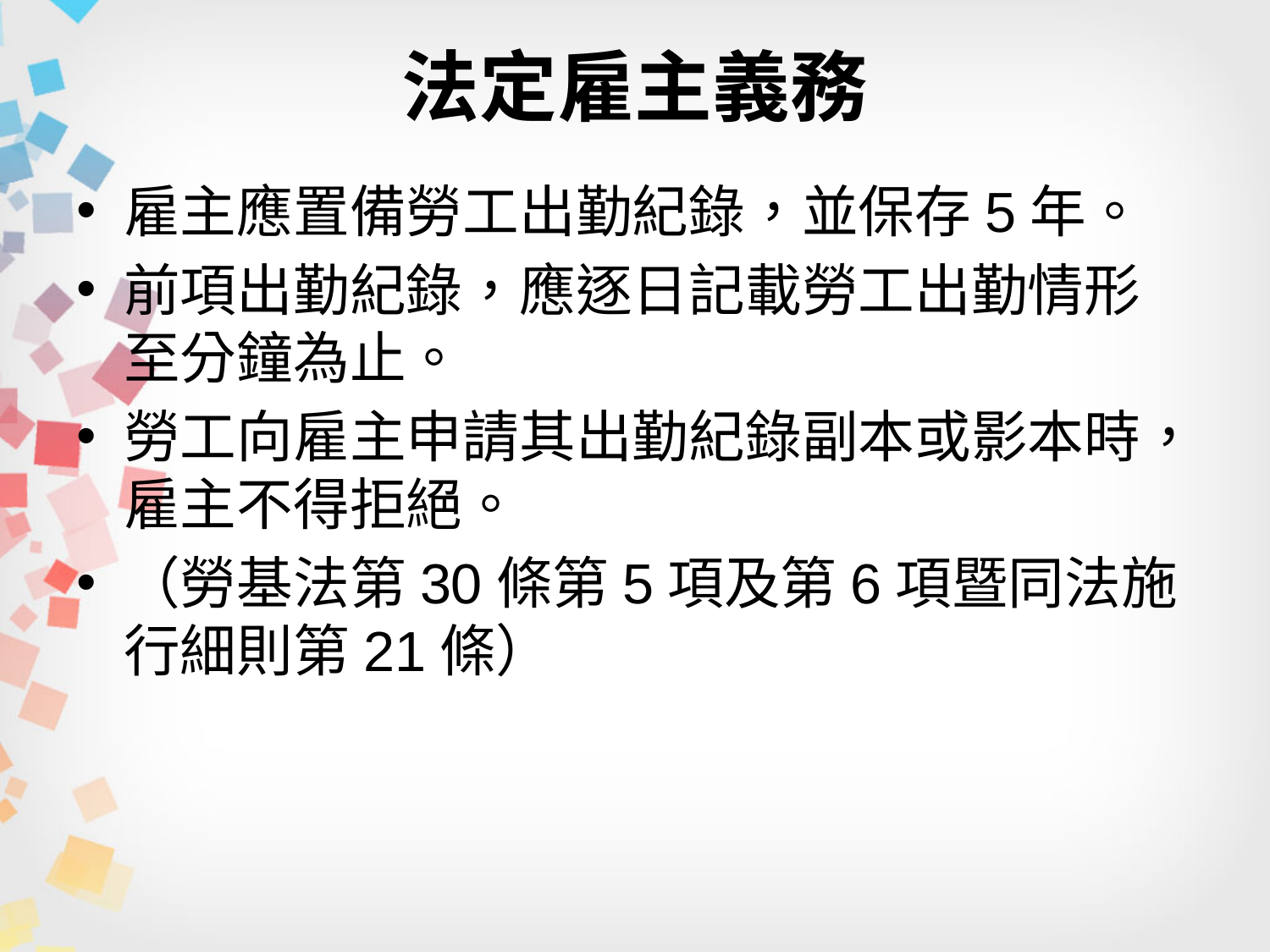

# 法定雇主義務
雇主應置備勞工出勤紀錄，並保存5年。
前項出勤紀錄，應逐日記載勞工出勤情形至分鐘為止。
勞工向雇主申請其出勤紀錄副本或影本時，雇主不得拒絕。
（勞基法第30條第5項及第6項暨同法施行細則第21條）